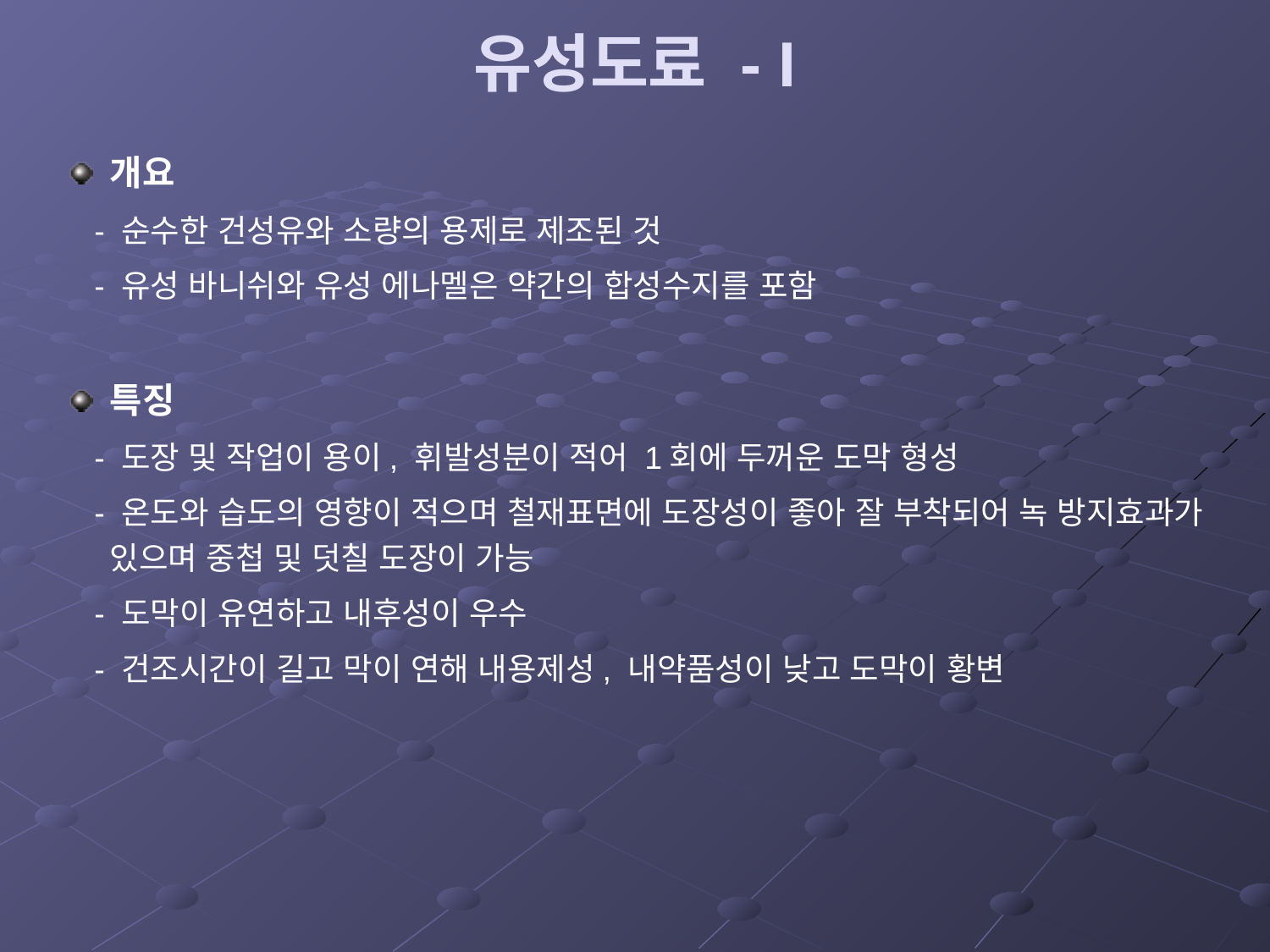

# 유성도료 - I
개요
   - 순수한 건성유와 소량의 용제로 제조된 것
   - 유성 바니쉬와 유성 에나멜은 약간의 합성수지를 포함

특징
   - 도장 및 작업이 용이, 휘발성분이 적어 1회에 두꺼운 도막 형성
   - 온도와 습도의 영향이 적으며 철재표면에 도장성이 좋아 잘 부착되어 녹 방지효과가 있으며 중첩 및 덧칠 도장이 가능
   - 도막이 유연하고 내후성이 우수
   - 건조시간이 길고 막이 연해 내용제성, 내약품성이 낮고 도막이 황변